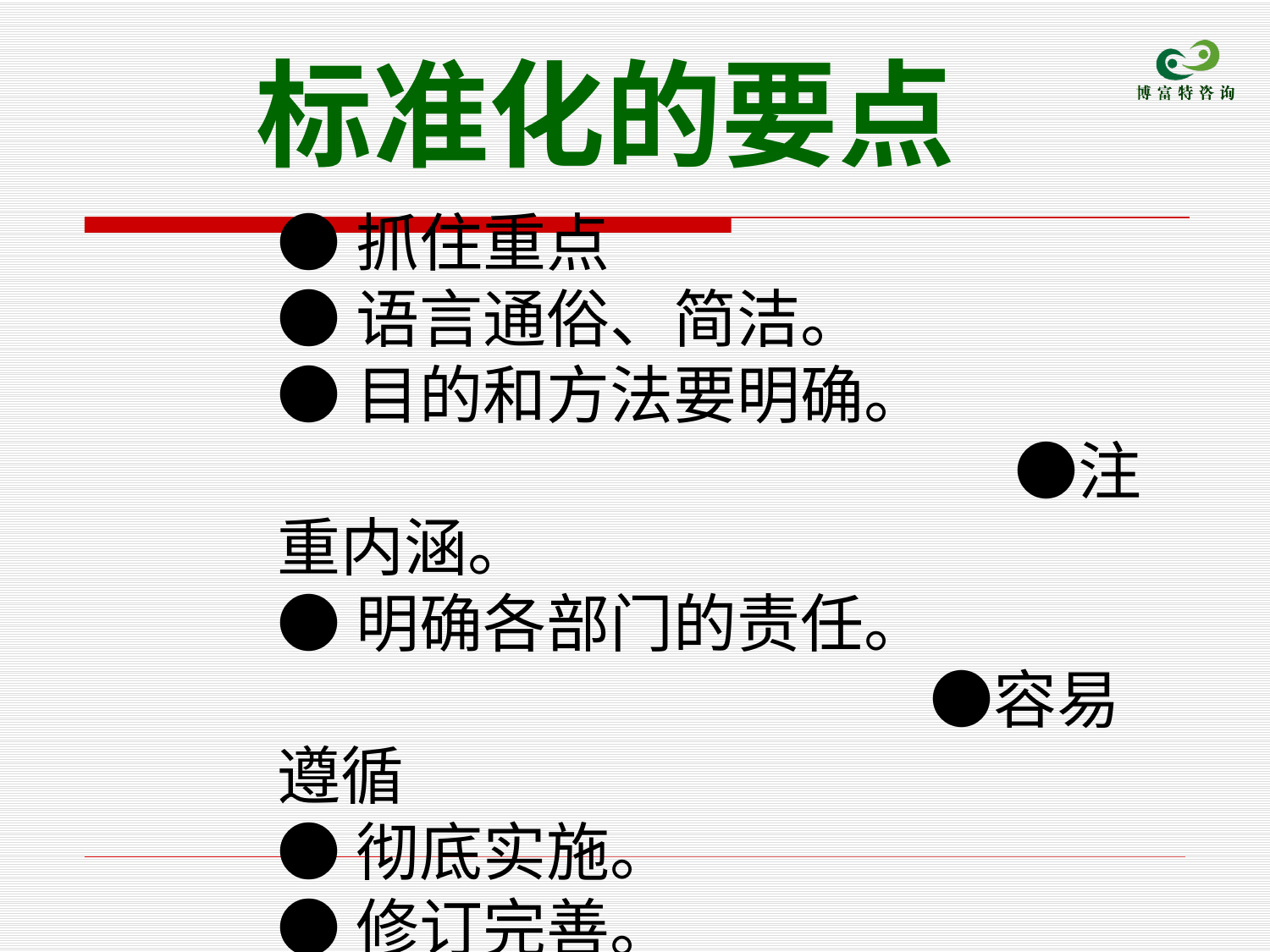

标准化的要点

●抓住重点
●语言通俗、简洁。
●目的和方法要明确。	                                                               ●注重内涵。
●明确各部门的责任。	                                                         ●容易遵循
●彻底实施。
●修订完善。
571